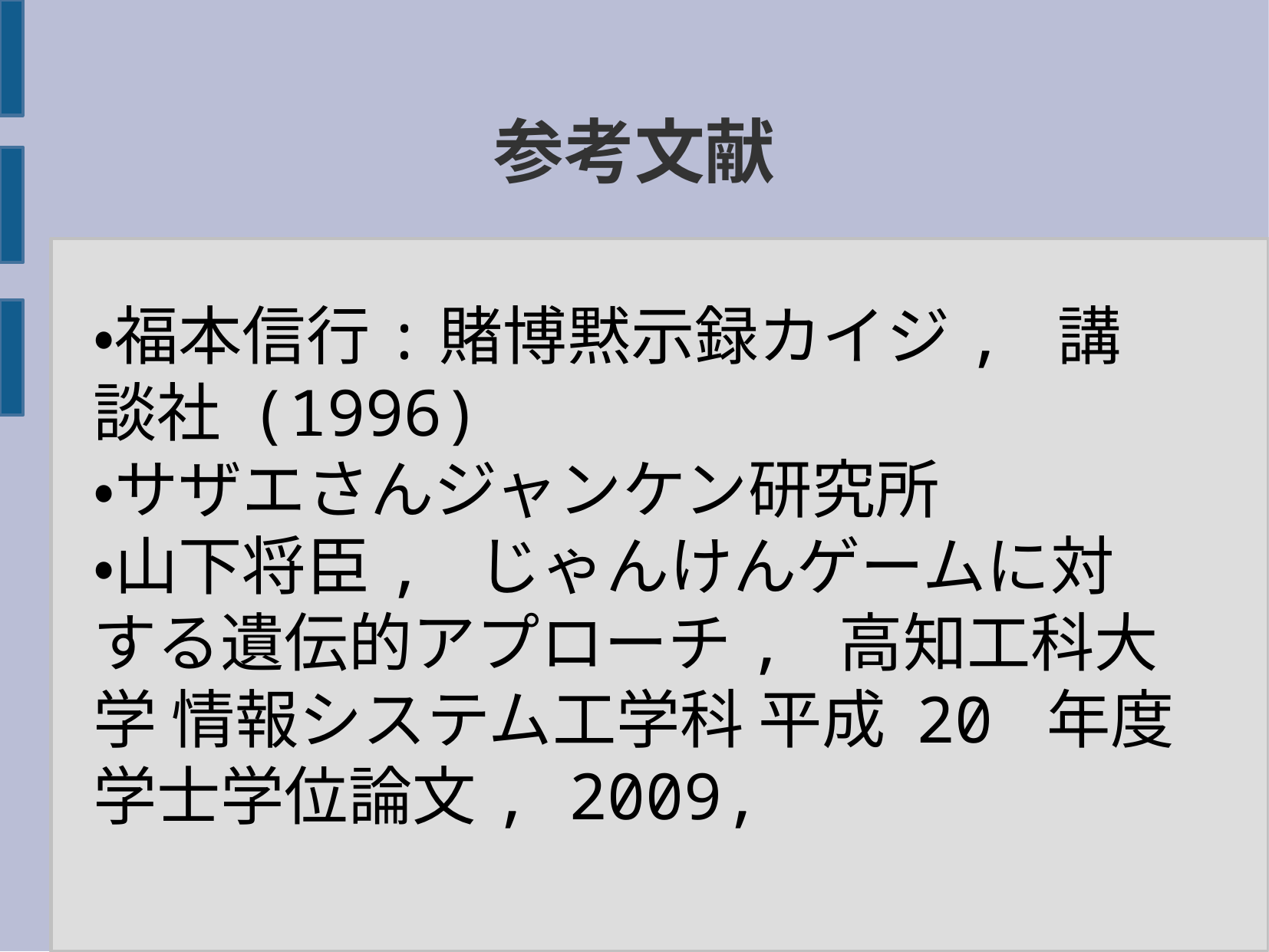

参考文献
・福本信行:賭博黙示録カイジ, 講談社 (1996)
・サザエさんジャンケン研究所
・山下将臣, じゃんけんゲームに対する遺伝的アプローチ, 高知工科大学 情報システム工学科 平成 20 年度 学士学位論文, 2009,